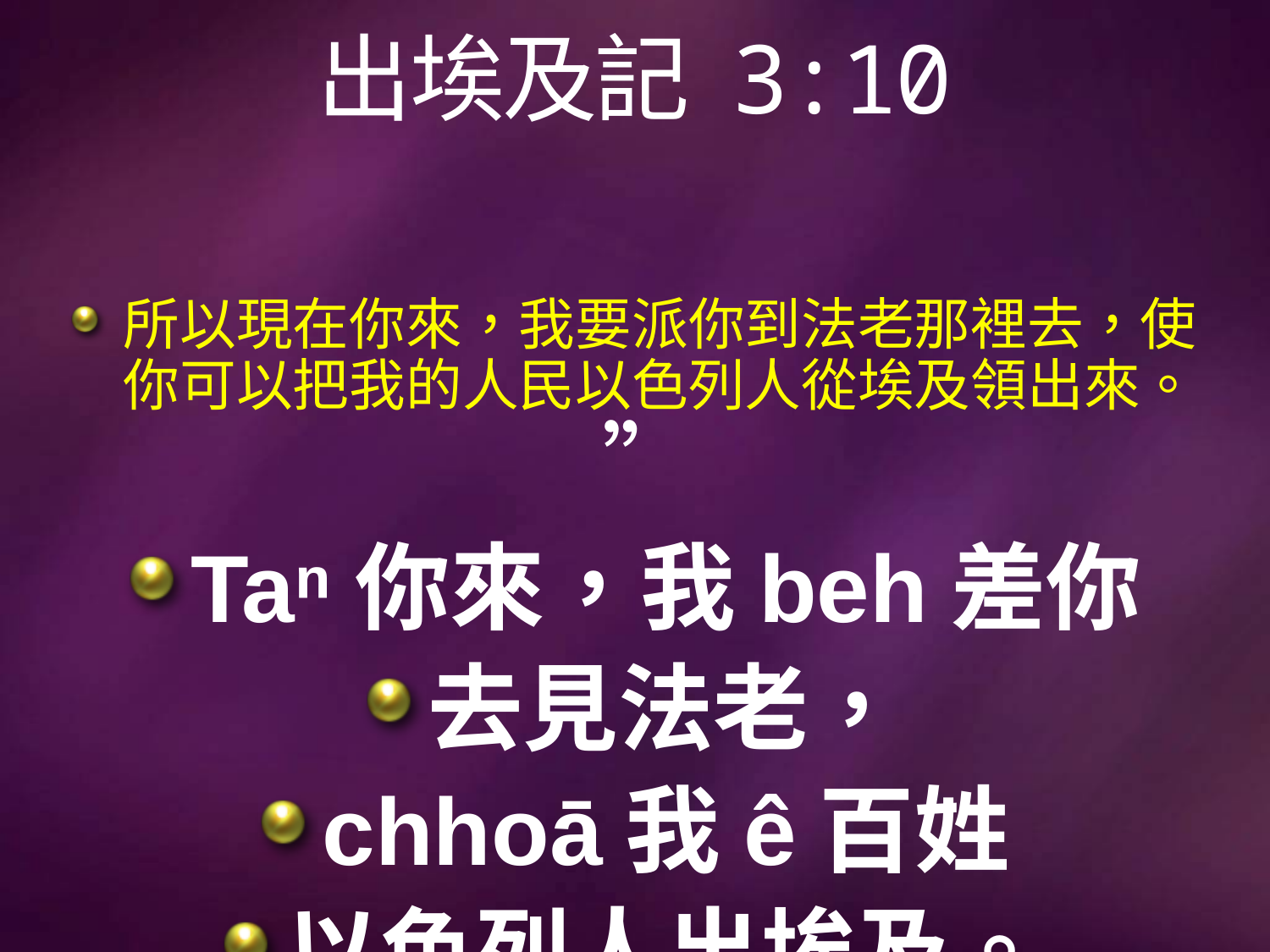

# 出埃及記 3:10
所以現在你來，我要派你到法老那裡去，使你可以把我的人民以色列人從埃及領出來。”
Taⁿ你來，我beh差你
去見法老，
chhoā我ê百姓
以色列人出埃及。